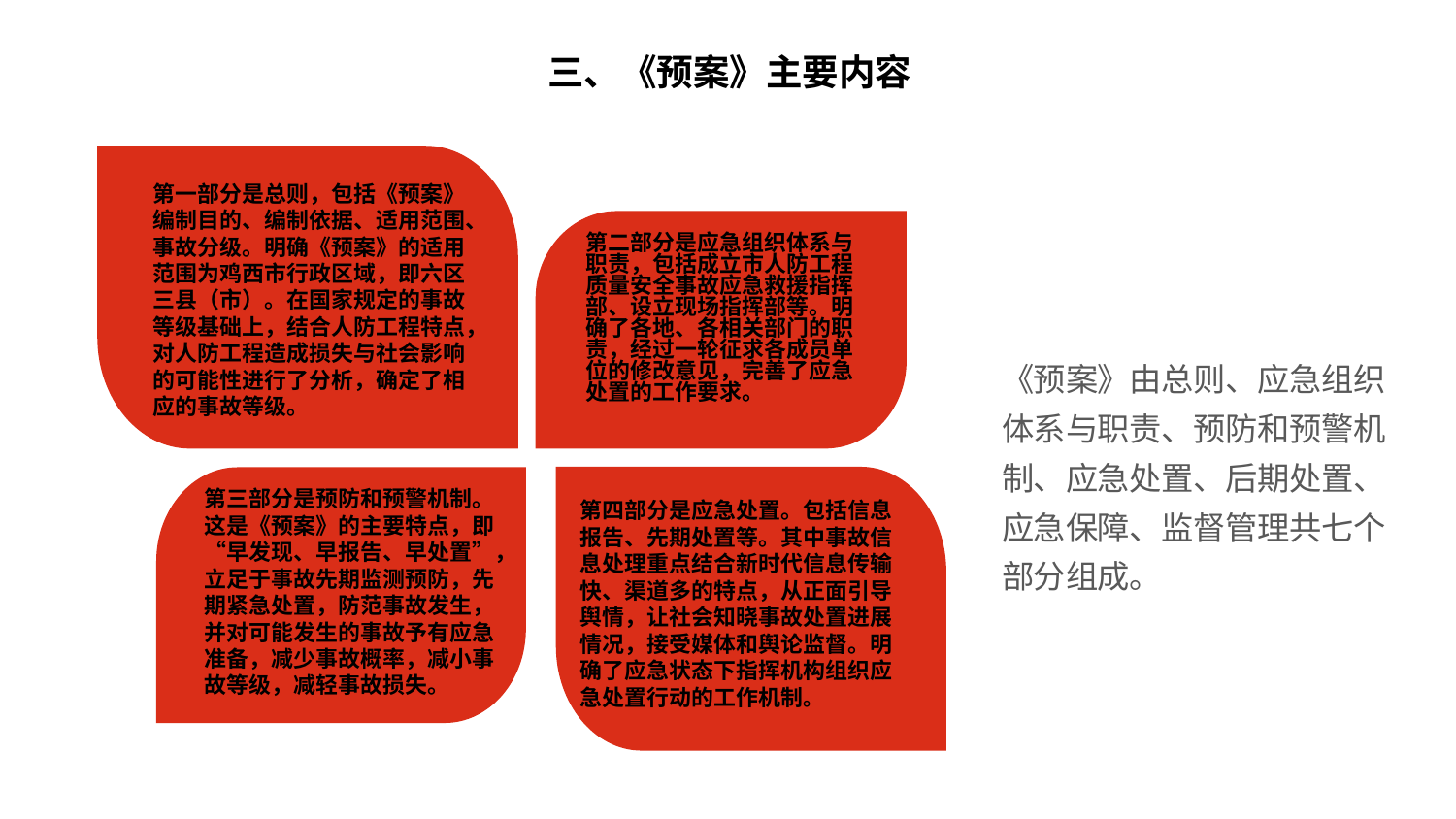

三、《预案》主要内容

第一部分是总则，包括《预案》编制目的、编制依据、适用范围、事故分级。明确《预案》的适用范围为鸡西市行政区域，即六区三县（市）。在国家规定的事故等级基础上，结合人防工程特点，对人防工程造成损失与社会影响的可能性进行了分析，确定了相应的事故等级。

第二部分是应急组织体系与职责，包括成立市人防工程质量安全事故应急救援指挥部、设立现场指挥部等。明确了各地、各相关部门的职责，经过一轮征求各成员单位的修改意见，完善了应急处置的工作要求。

第三部分是预防和预警机制。这是《预案》的主要特点，即“早发现、早报告、早处置”，立足于事故先期监测预防，先期紧急处置，防范事故发生，并对可能发生的事故予有应急准备，减少事故概率，减小事故等级，减轻事故损失。
第四部分是应急处置。包括信息报告、先期处置等。其中事故信息处理重点结合新时代信息传输快、渠道多的特点，从正面引导舆情，让社会知晓事故处置进展情况，接受媒体和舆论监督。明确了应急状态下指挥机构组织应急处置行动的工作机制。
《预案》由总则、应急组织体系与职责、预防和预警机制、应急处置、后期处置、应急保障、监督管理共七个部分组成。